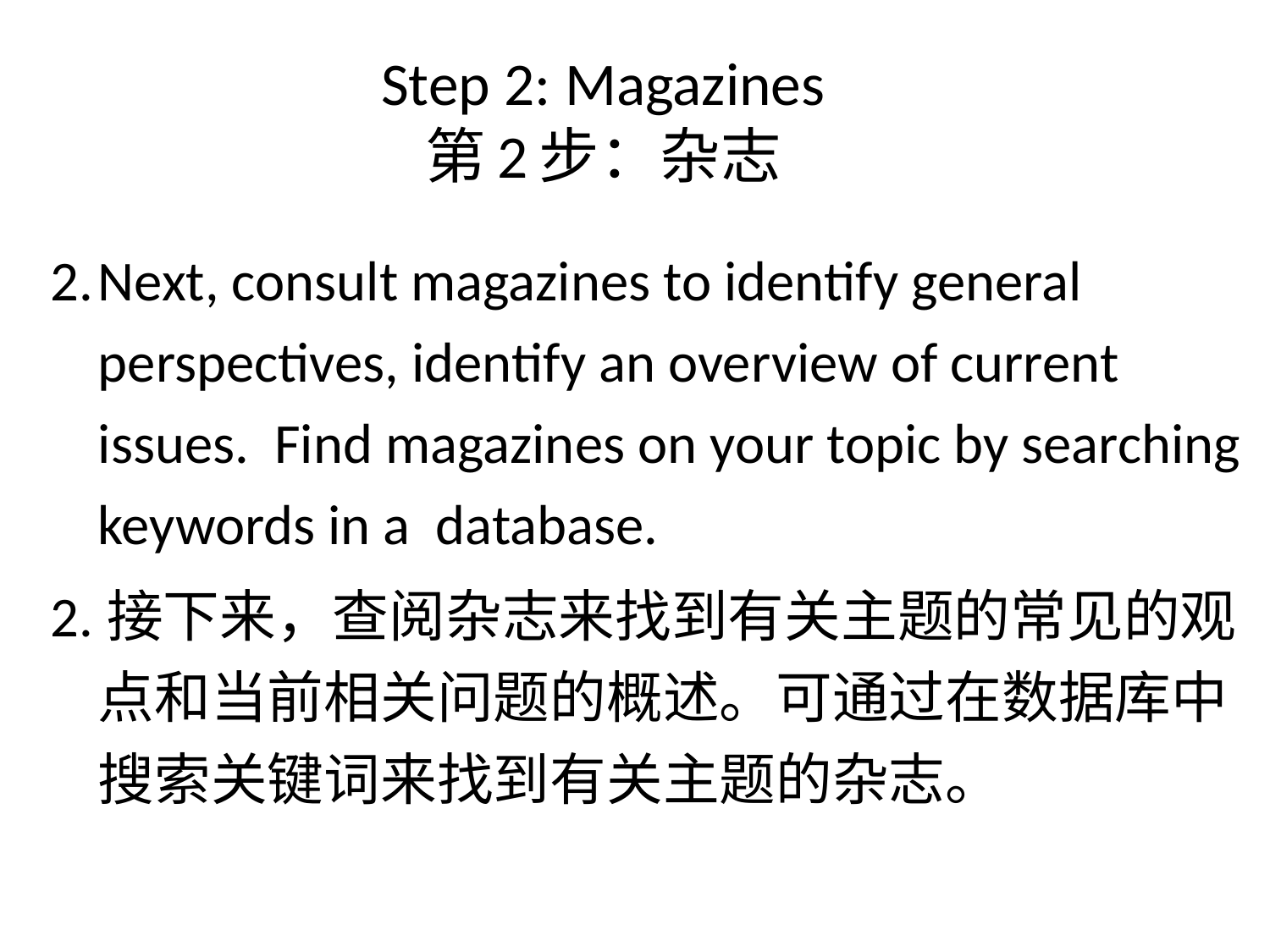

# Step 2: Magazines 第2步：杂志
2.	Next, consult magazines to identify general perspectives, identify an overview of current issues.  Find magazines on your topic by searching keywords in a  database.
2.接下来，查阅杂志来找到有关主题的常见的观点和当前相关问题的概述。可通过在数据库中搜索关键词来找到有关主题的杂志。